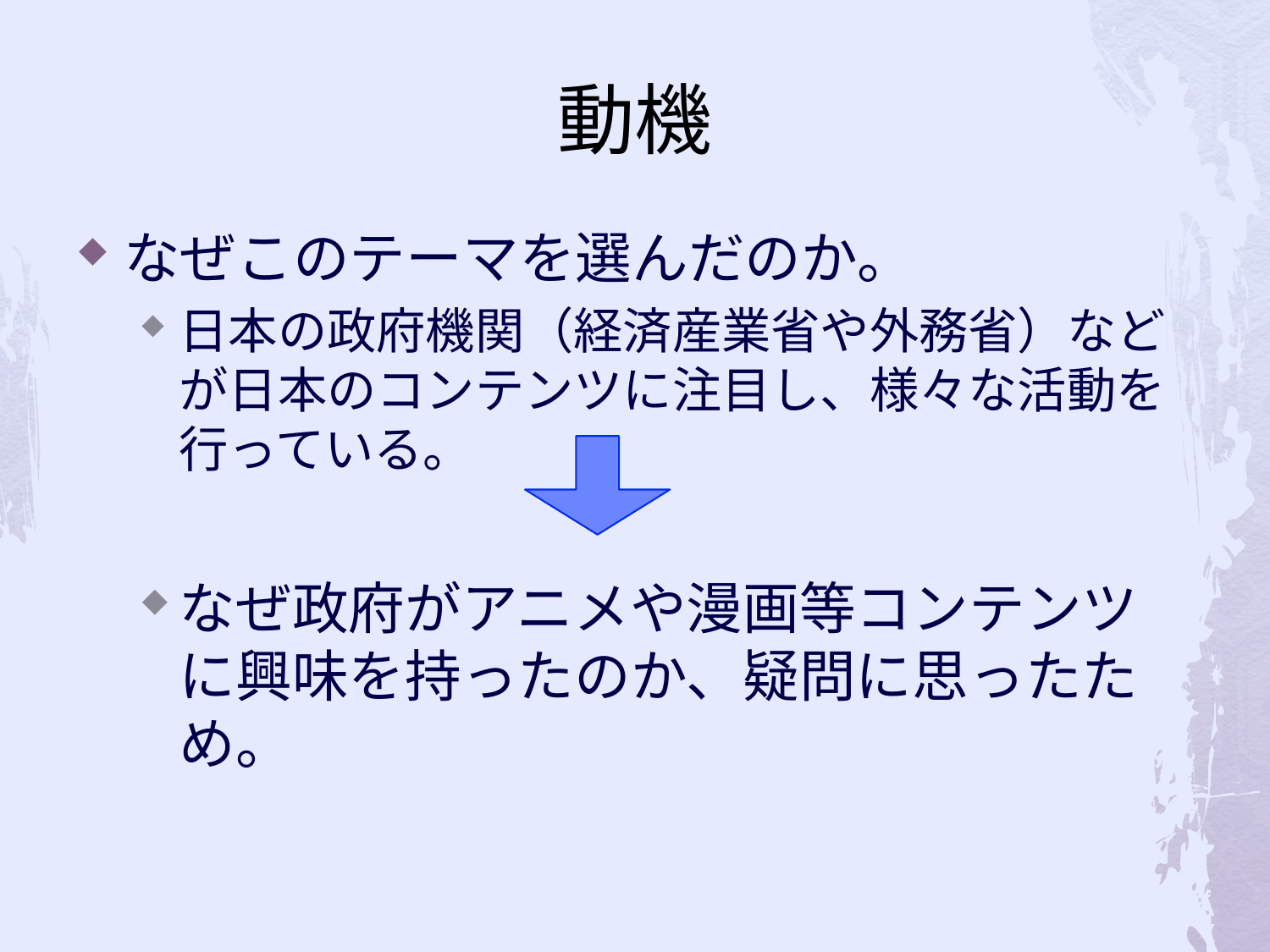

# 動機
なぜこのテーマを選んだのか。
日本の政府機関（経済産業省や外務省）などが日本のコンテンツに注目し、様々な活動を行っている。

なぜ政府がアニメや漫画等コンテンツに興味を持ったのか、疑問に思ったため。